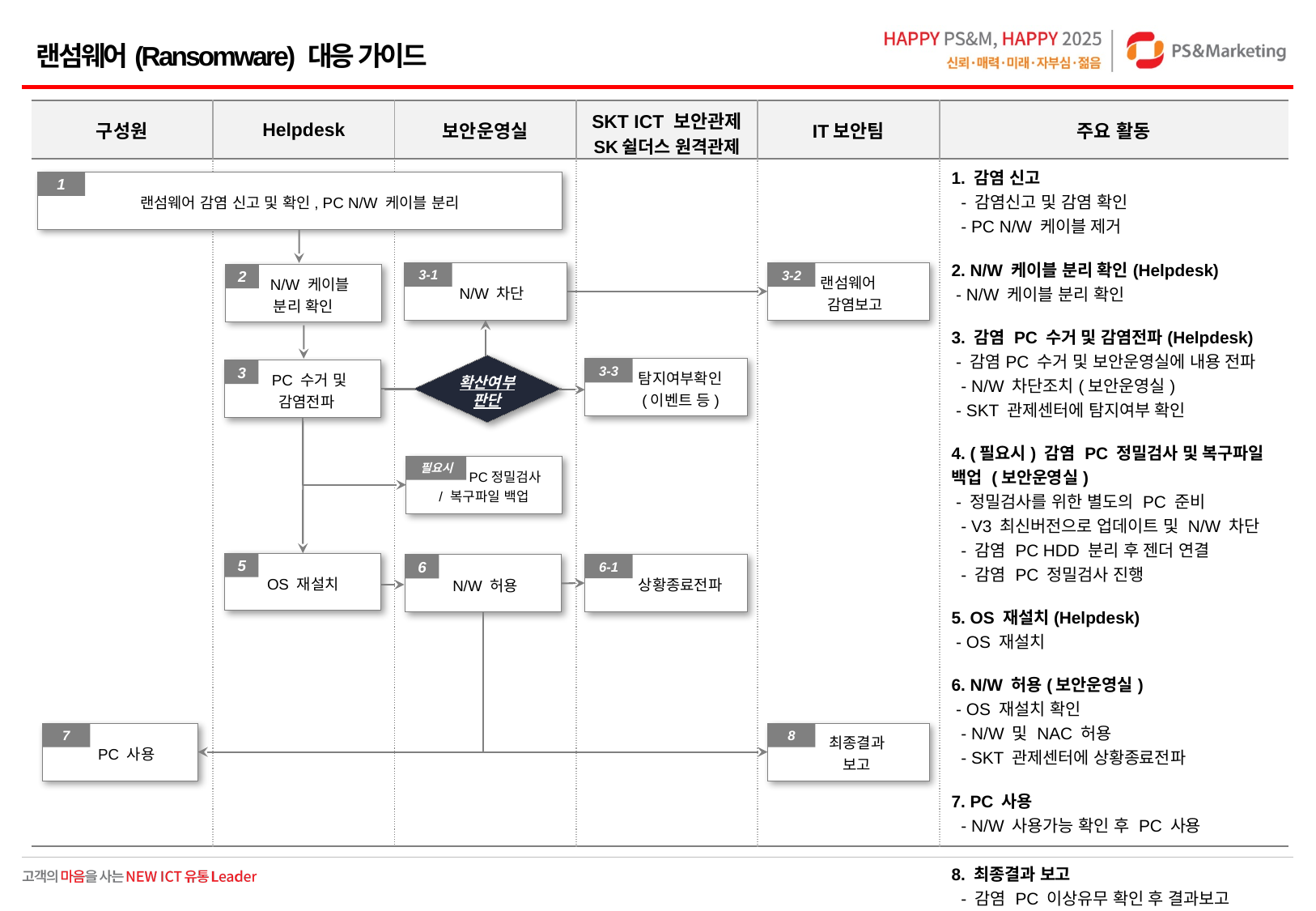

랜섬웨어(Ransomware) 대응 가이드
| 구성원 | Helpdesk | 보안운영실 | SKT ICT 보안관제 SK쉴더스 원격관제 | IT보안팀 | 주요 활동 |
| --- | --- | --- | --- | --- | --- |
|  |  |  |  |  | 1. 감염 신고 - 감염신고 및 감염 확인 - PC N/W 케이블 제거 2. N/W 케이블 분리 확인(Helpdesk) - N/W 케이블 분리 확인 3. 감염 PC 수거 및 감염전파(Helpdesk) - 감염PC 수거 및 보안운영실에 내용 전파 - N/W 차단조치(보안운영실) - SKT 관제센터에 탐지여부 확인 4. (필요시) 감염 PC 정밀검사 및 복구파일 백업 (보안운영실) - 정밀검사를 위한 별도의 PC 준비 - V3 최신버전으로 업데이트 및 N/W 차단 - 감염 PC HDD 분리 후 젠더 연결 - 감염 PC 정밀검사 진행 5. OS 재설치(Helpdesk) - OS 재설치 6. N/W 허용(보안운영실) - OS 재설치 확인 - N/W 및 NAC 허용 - SKT 관제센터에 상황종료전파 7. PC 사용 - N/W 사용가능 확인 후 PC 사용 8. 최종결과 보고 - 감염 PC 이상유무 확인 후 결과보고 |
1
랜섬웨어 감염 신고 및 확인, PC N/W 케이블 분리
   N/W 차단
3-1
   랜섬웨어
   감염보고
3-2
   N/W 케이블
분리 확인
2

      탐지여부확인
       (이벤트 등)
3-3
   PC 수거 및
 감염전파
3
확산여부
판단
           PC정밀검사
/ 복구파일 백업
필요시
OS 재설치
5
      상황종료전파
6-1
 N/W 허용
6
   PC 사용
7
   최종결과
   보고
8